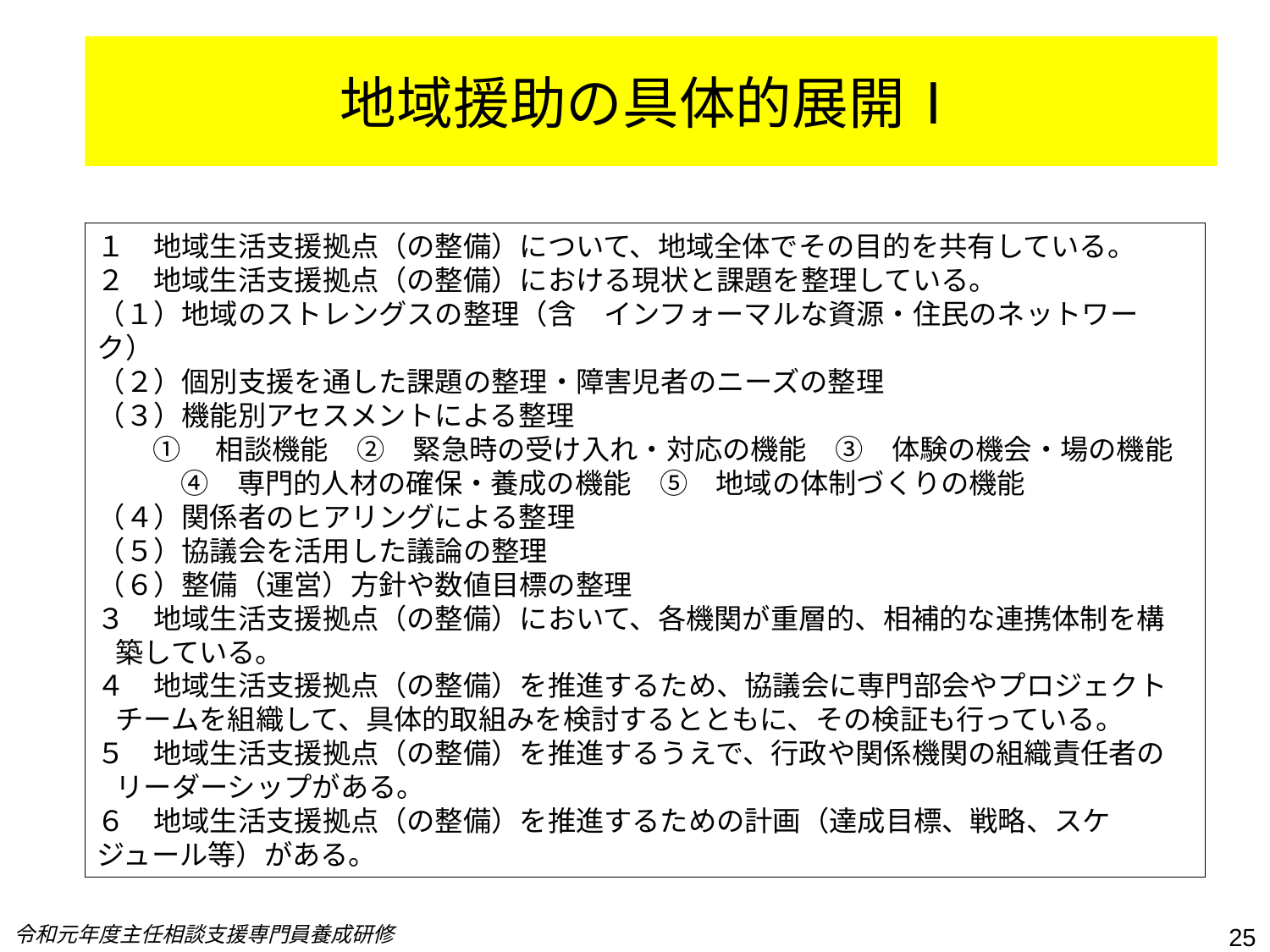

# 地域援助の具体的展開Ⅰ

１　地域生活支援拠点（の整備）について、地域全体でその目的を共有している。
２　地域生活支援拠点（の整備）における現状と課題を整理している。
（１）地域のストレングスの整理（含　インフォーマルな資源・住民のネットワーク）
（２）個別支援を通した課題の整理・障害児者のニーズの整理
（３）機能別アセスメントによる整理
①　相談機能　②　緊急時の受け入れ・対応の機能　③　体験の機会・場の機能　④　専門的人材の確保・養成の機能　⑤　地域の体制づくりの機能
（４）関係者のヒアリングによる整理
（５）協議会を活用した議論の整理
（６）整備（運営）方針や数値目標の整理
３　地域生活支援拠点（の整備）において、各機関が重層的、相補的な連携体制を構築している。
４　地域生活支援拠点（の整備）を推進するため、協議会に専門部会やプロジェクトチームを組織して、具体的取組みを検討するとともに、その検証も行っている。
５　地域生活支援拠点（の整備）を推進するうえで、行政や関係機関の組織責任者のリーダーシップがある。
６　地域生活支援拠点（の整備）を推進するための計画（達成目標、戦略、スケジュール等）がある。
令和元年度主任相談支援専門員養成研修
25